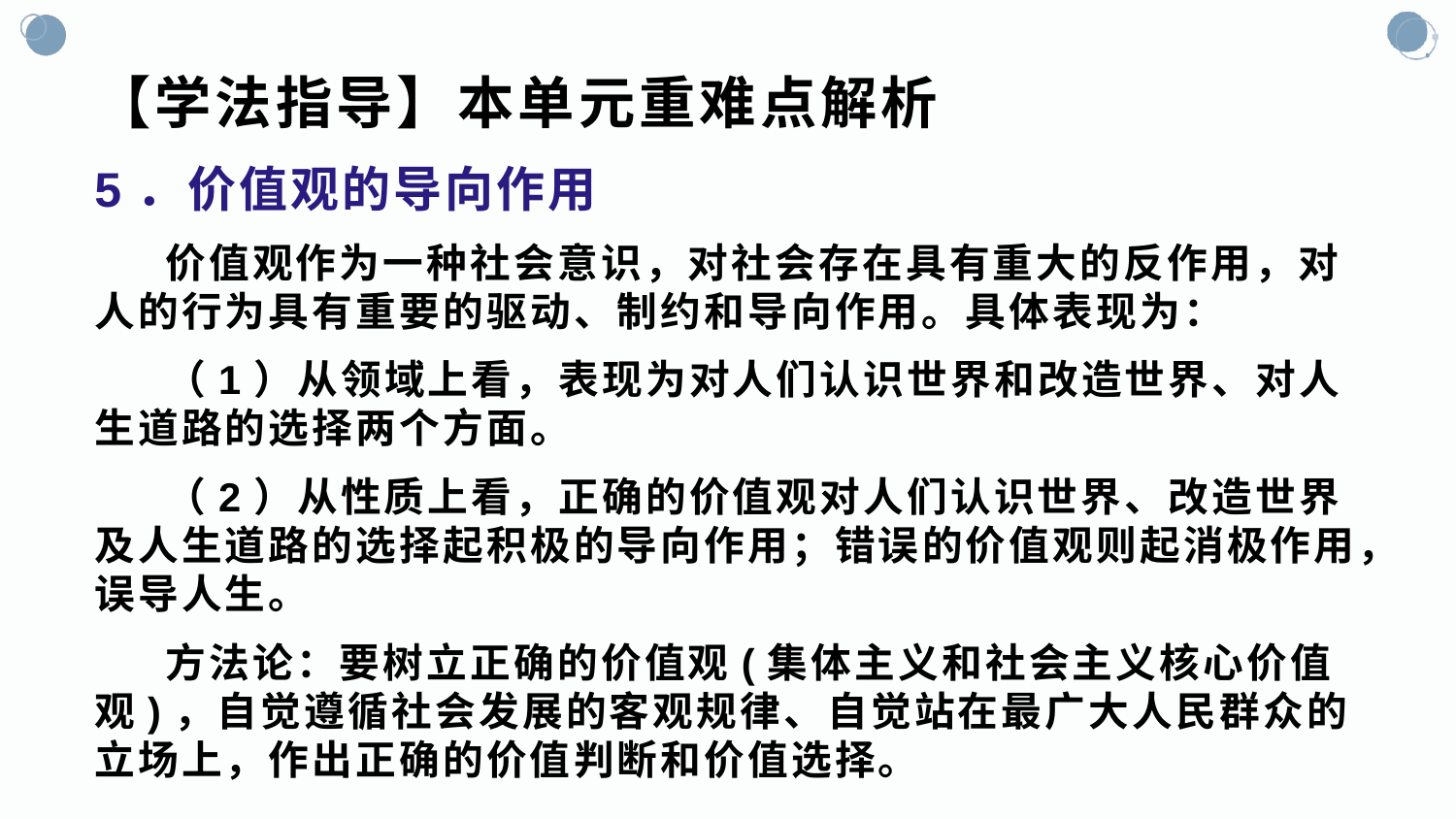

# 【学法指导】本单元重难点解析
5．价值观的导向作用
     价值观作为一种社会意识，对社会存在具有重大的反作用，对人的行为具有重要的驱动、制约和导向作用。具体表现为：
     （1）从领域上看，表现为对人们认识世界和改造世界、对人生道路的选择两个方面。
     （2）从性质上看，正确的价值观对人们认识世界、改造世界及人生道路的选择起积极的导向作用；错误的价值观则起消极作用，误导人生。
     方法论：要树立正确的价值观(集体主义和社会主义核心价值观)，自觉遵循社会发展的客观规律、自觉站在最广大人民群众的立场上，作出正确的价值判断和价值选择。